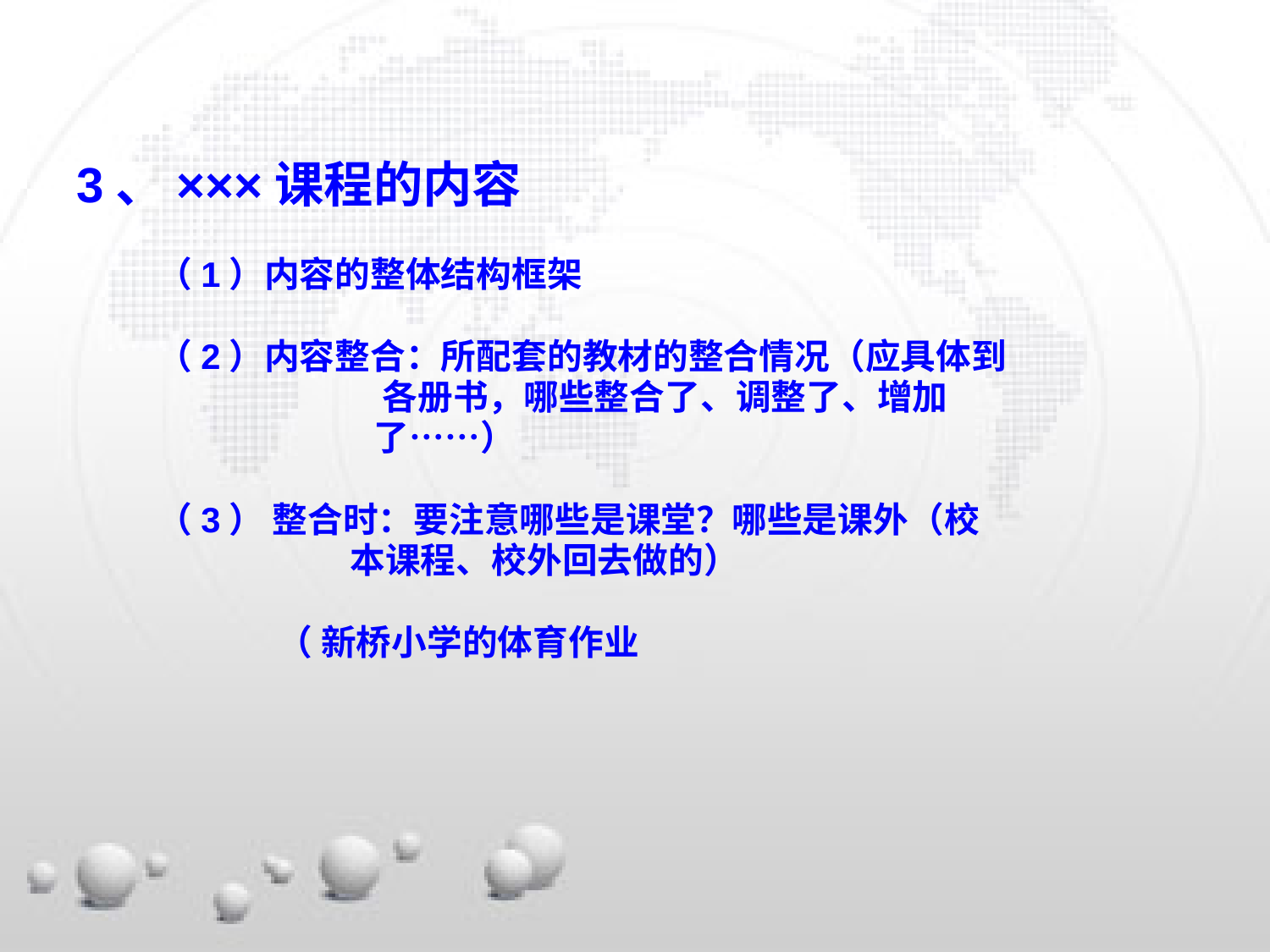

3、×××课程的内容

         （1）内容的整体结构框架

         （2）内容整合：所配套的教材的整合情况（应具体到
                                     各册书，哪些整合了、调整了、增加
                                    了……）

         （3） 整合时：要注意哪些是课堂？哪些是课外（校
                                 本课程、校外回去做的）

                        （ 新桥小学的体育作业